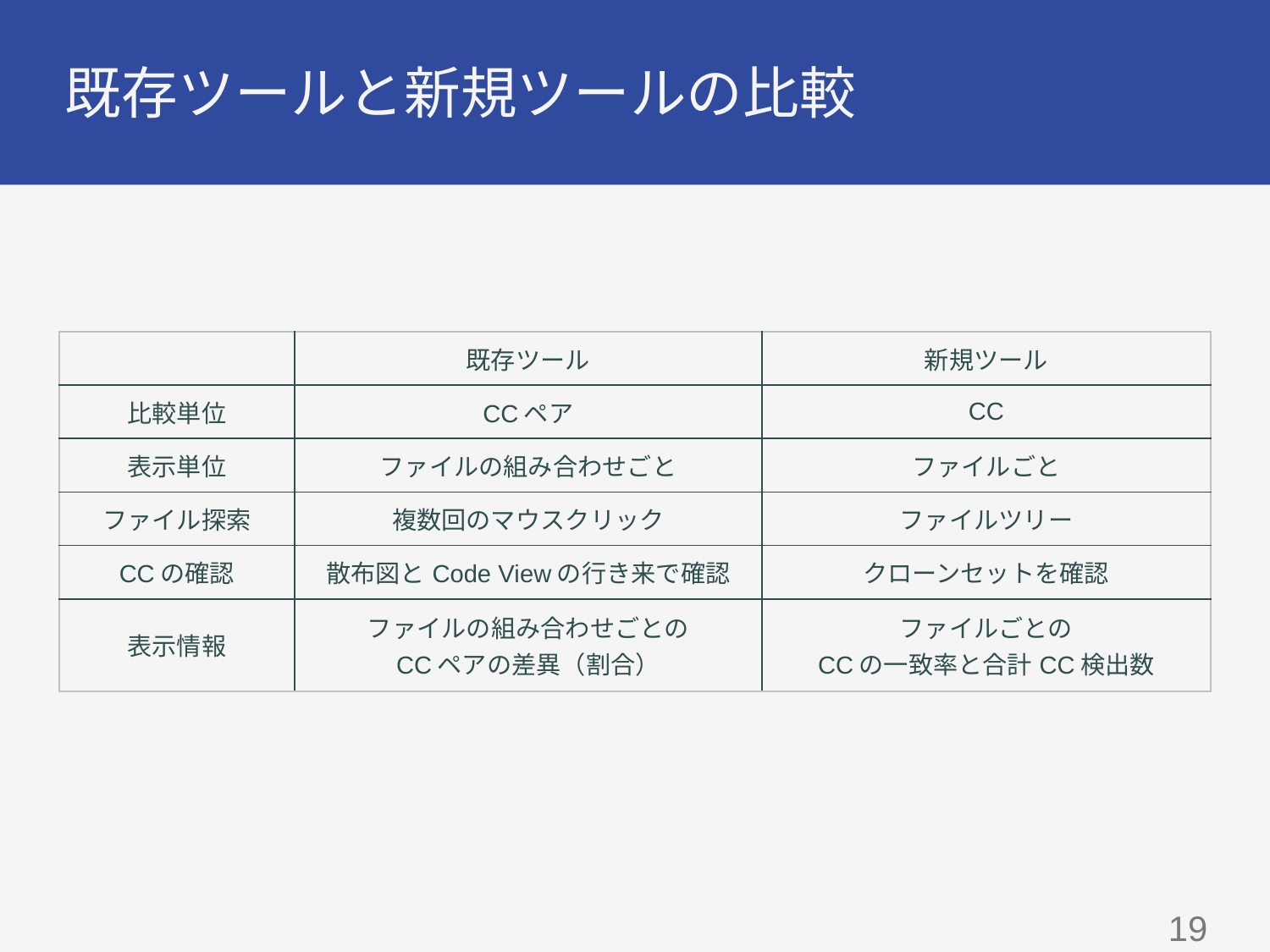

# 既存ツールと新規ツールの比較
|  | 既存ツール | 新規ツール |
| --- | --- | --- |
| 比較単位 | CCペア | CC |
| 表示単位 | ファイルの組み合わせごと | ファイルごと |
| ファイル探索 | 複数回のマウスクリック | ファイルツリー |
| CCの確認 | 散布図とCode Viewの行き来で確認 | クローンセットを確認 |
| 表示情報 | ファイルの組み合わせごとの CCペアの差異（割合） | ファイルごとの CCの一致率と合計CC検出数 |
19